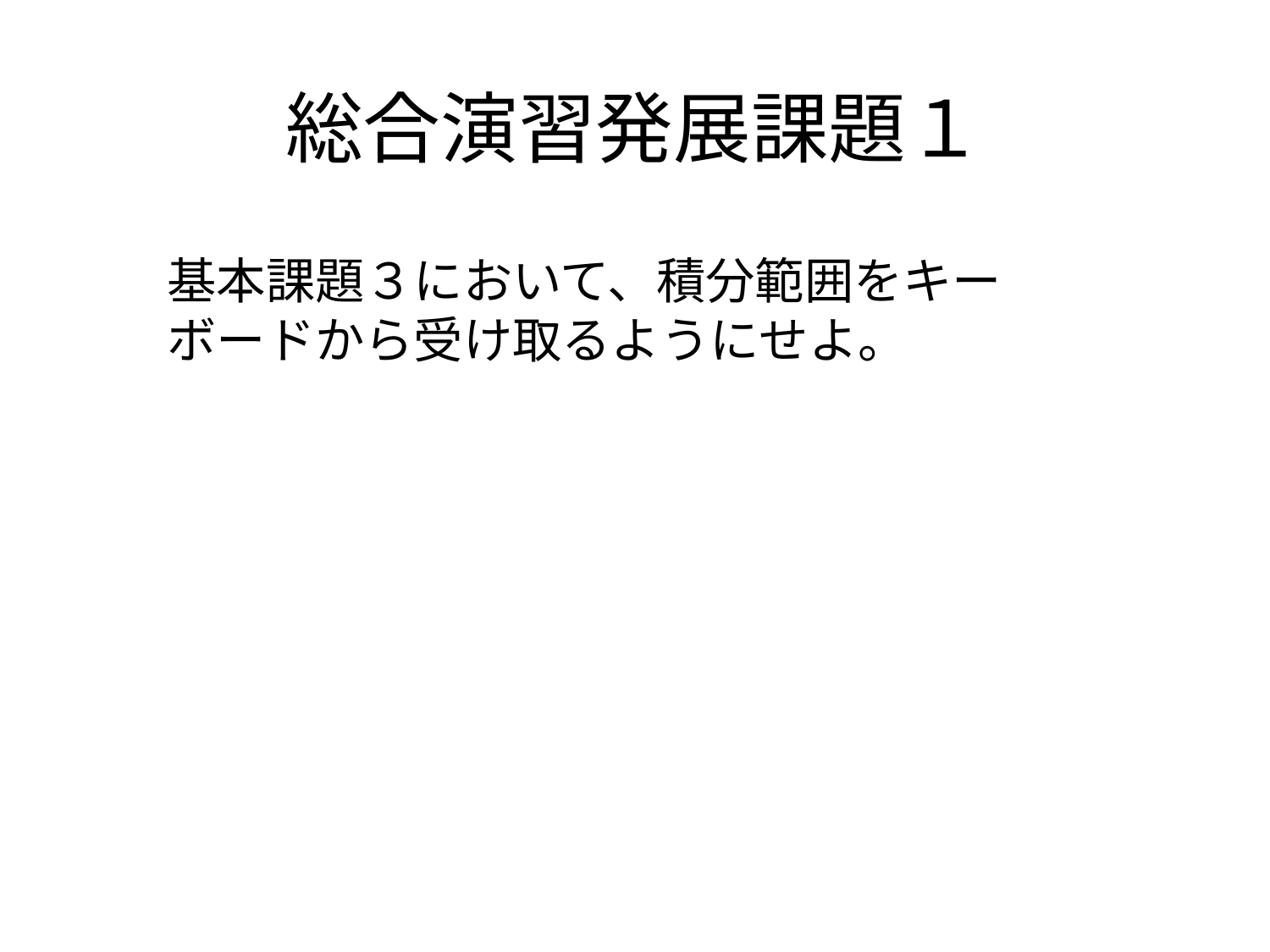

# 総合演習発展課題１
基本課題３において、積分範囲をキーボードから受け取るようにせよ。